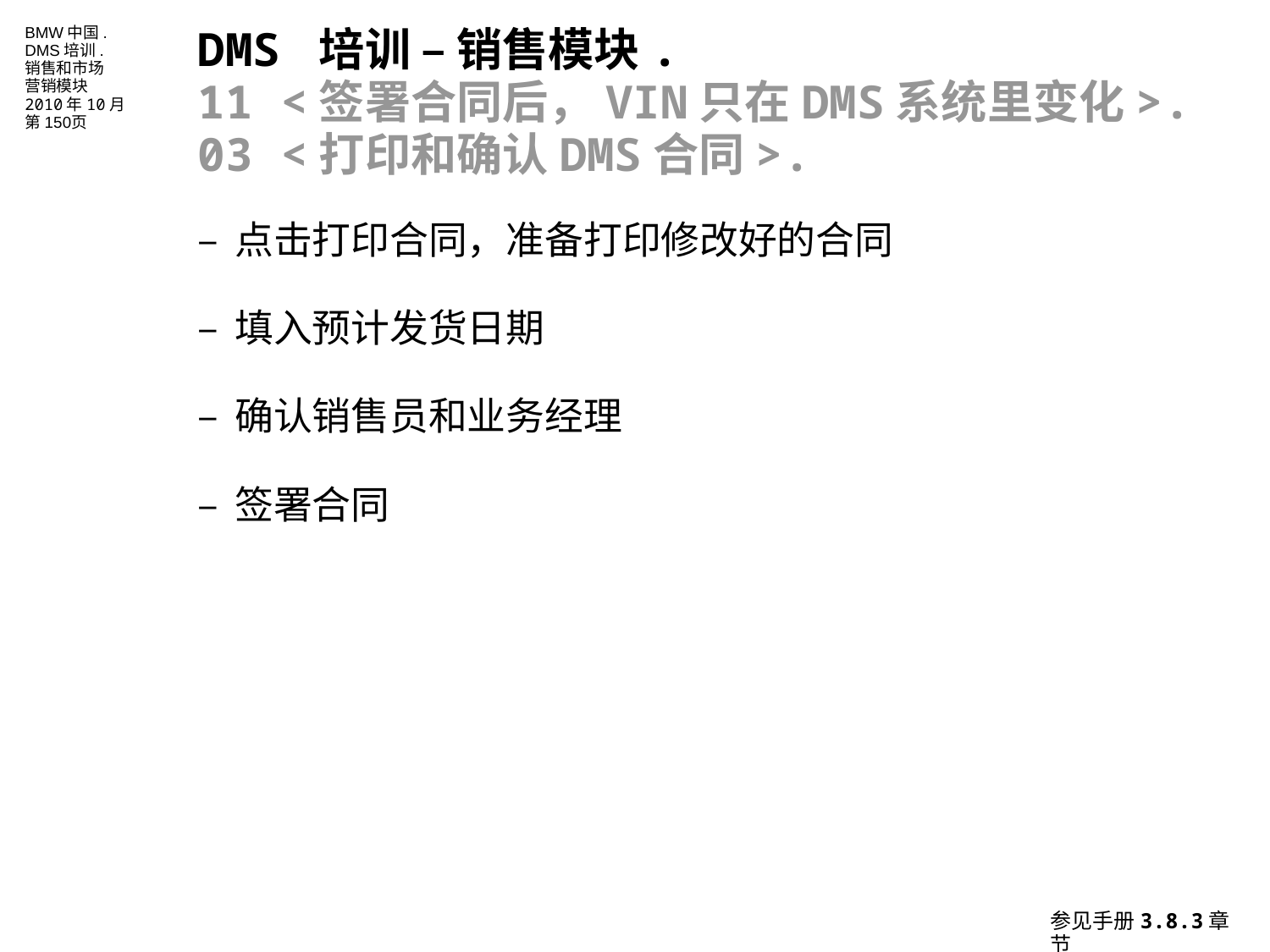

DMS 培训 – 销售模块.
11 <签署合同后，VIN只在DMS系统里变化>.
03 <打印和确认DMS合同>.
–	点击打印合同，准备打印修改好的合同

–	填入预计发货日期

–	确认销售员和业务经理

–	签署合同

参见手册3.8.3章节